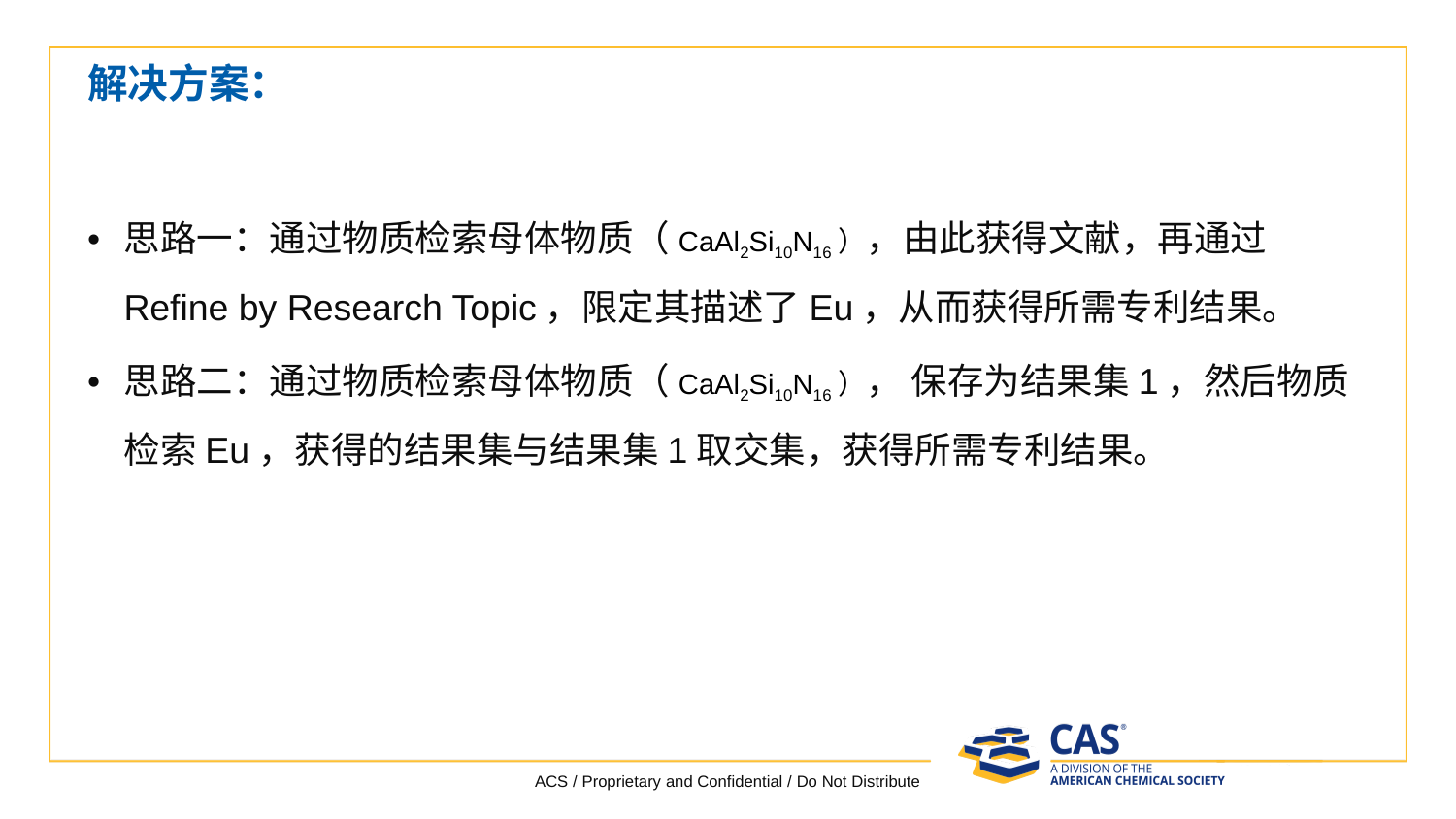

# 解决方案：
思路一：通过物质检索母体物质（CaAl2Si10N16），由此获得文献，再通过Refine by Research Topic，限定其描述了Eu，从而获得所需专利结果。
思路二：通过物质检索母体物质（CaAl2Si10N16）， 保存为结果集1，然后物质检索Eu，获得的结果集与结果集1取交集，获得所需专利结果。

ACS / Proprietary and Confidential / Do Not Distribute
18